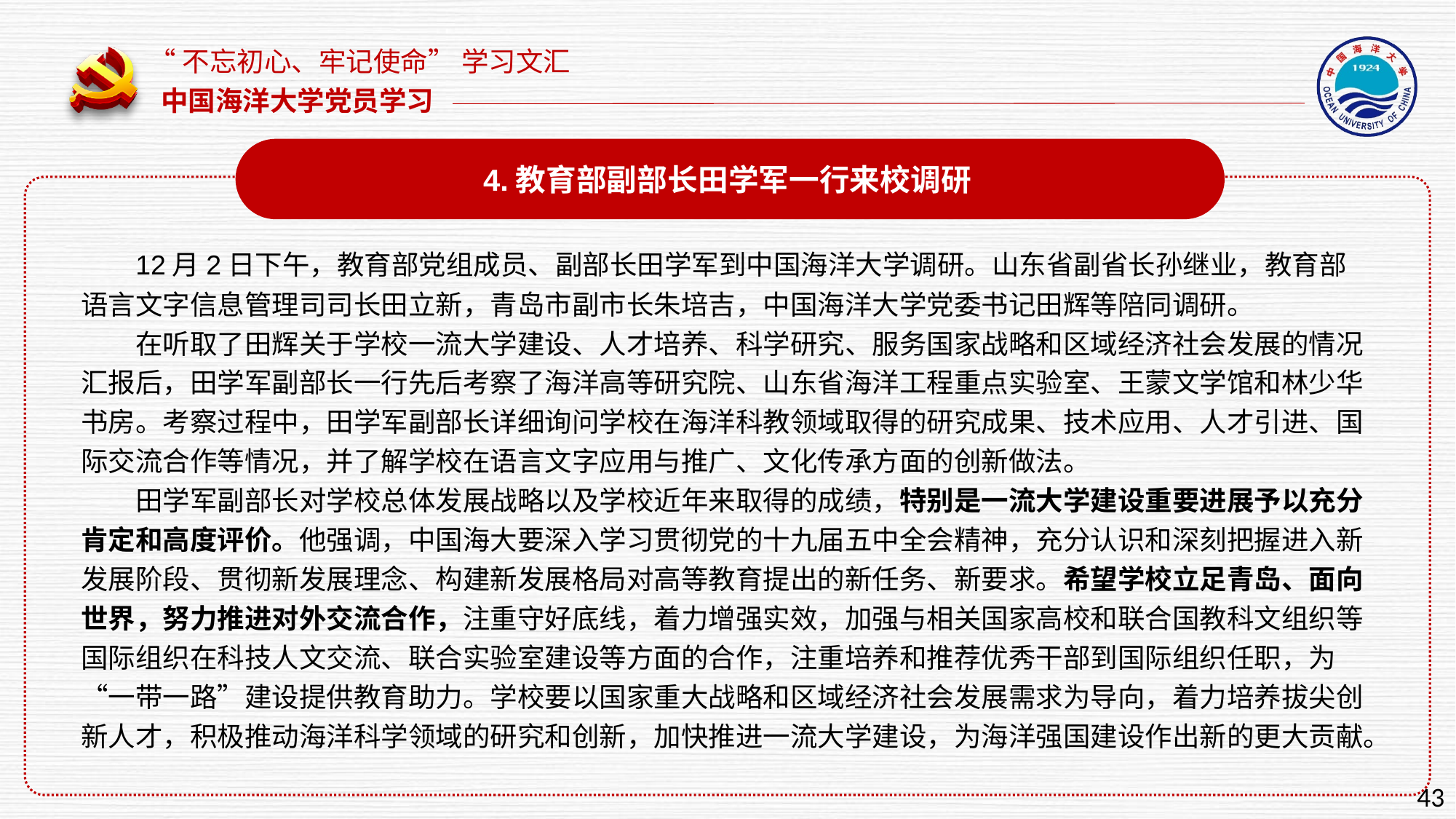

4.教育部副部长田学军一行来校调研

12月2日下午，教育部党组成员、副部长田学军到中国海洋大学调研。山东省副省长孙继业，教育部语言文字信息管理司司长田立新，青岛市副市长朱培吉，中国海洋大学党委书记田辉等陪同调研。
在听取了田辉关于学校一流大学建设、人才培养、科学研究、服务国家战略和区域经济社会发展的情况汇报后，田学军副部长一行先后考察了海洋高等研究院、山东省海洋工程重点实验室、王蒙文学馆和林少华书房。考察过程中，田学军副部长详细询问学校在海洋科教领域取得的研究成果、技术应用、人才引进、国际交流合作等情况，并了解学校在语言文字应用与推广、文化传承方面的创新做法。
田学军副部长对学校总体发展战略以及学校近年来取得的成绩，特别是一流大学建设重要进展予以充分肯定和高度评价。他强调，中国海大要深入学习贯彻党的十九届五中全会精神，充分认识和深刻把握进入新发展阶段、贯彻新发展理念、构建新发展格局对高等教育提出的新任务、新要求。希望学校立足青岛、面向世界，努力推进对外交流合作，注重守好底线，着力增强实效，加强与相关国家高校和联合国教科文组织等国际组织在科技人文交流、联合实验室建设等方面的合作，注重培养和推荐优秀干部到国际组织任职，为“一带一路”建设提供教育助力。学校要以国家重大战略和区域经济社会发展需求为导向，着力培养拔尖创新人才，积极推动海洋科学领域的研究和创新，加快推进一流大学建设，为海洋强国建设作出新的更大贡献。
43